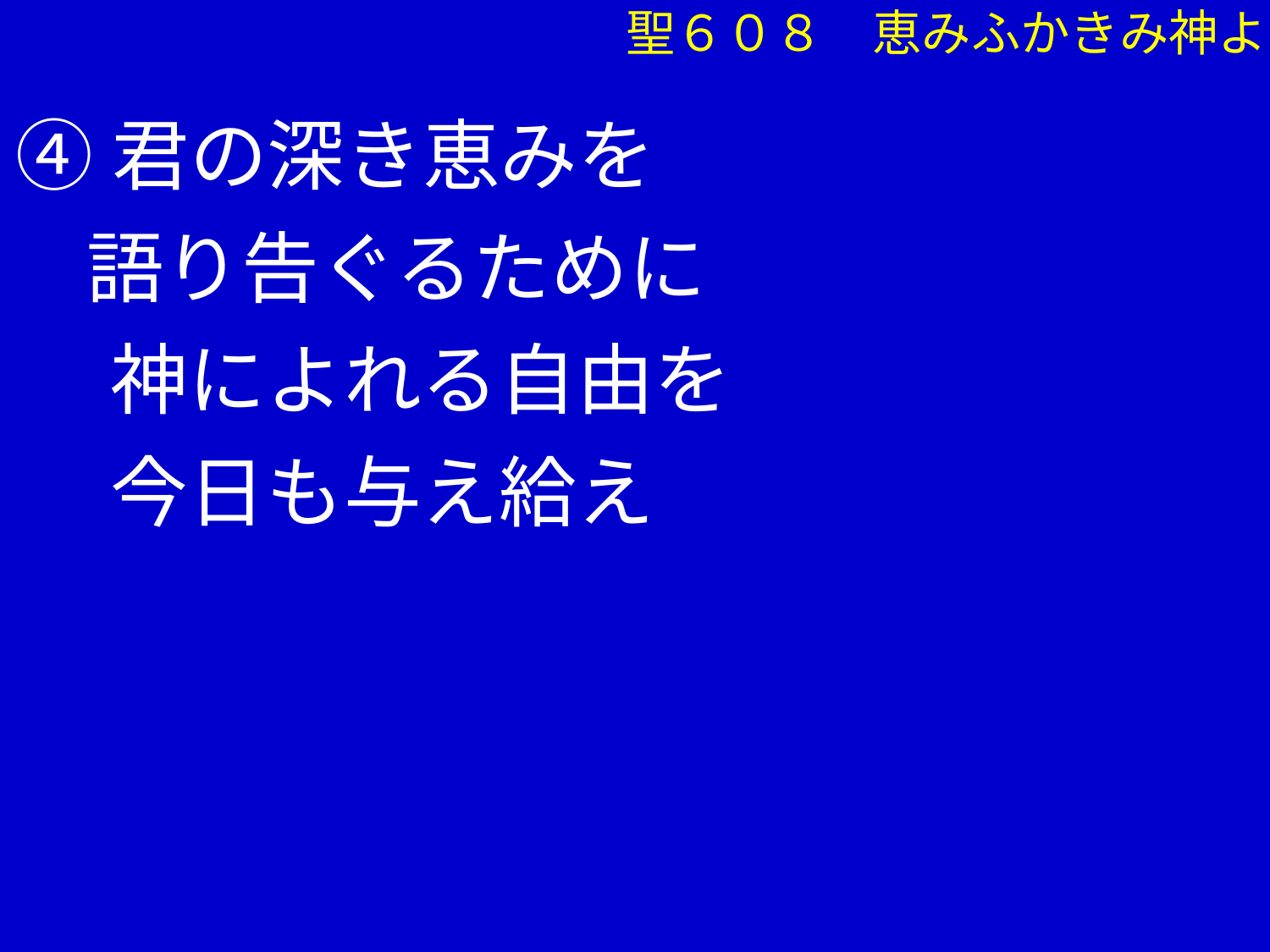

聖６０８　恵みふかきみ神よ
④君の深き恵みを
   語り告ぐるために
　 神によれる自由を
　 今日も与え給え